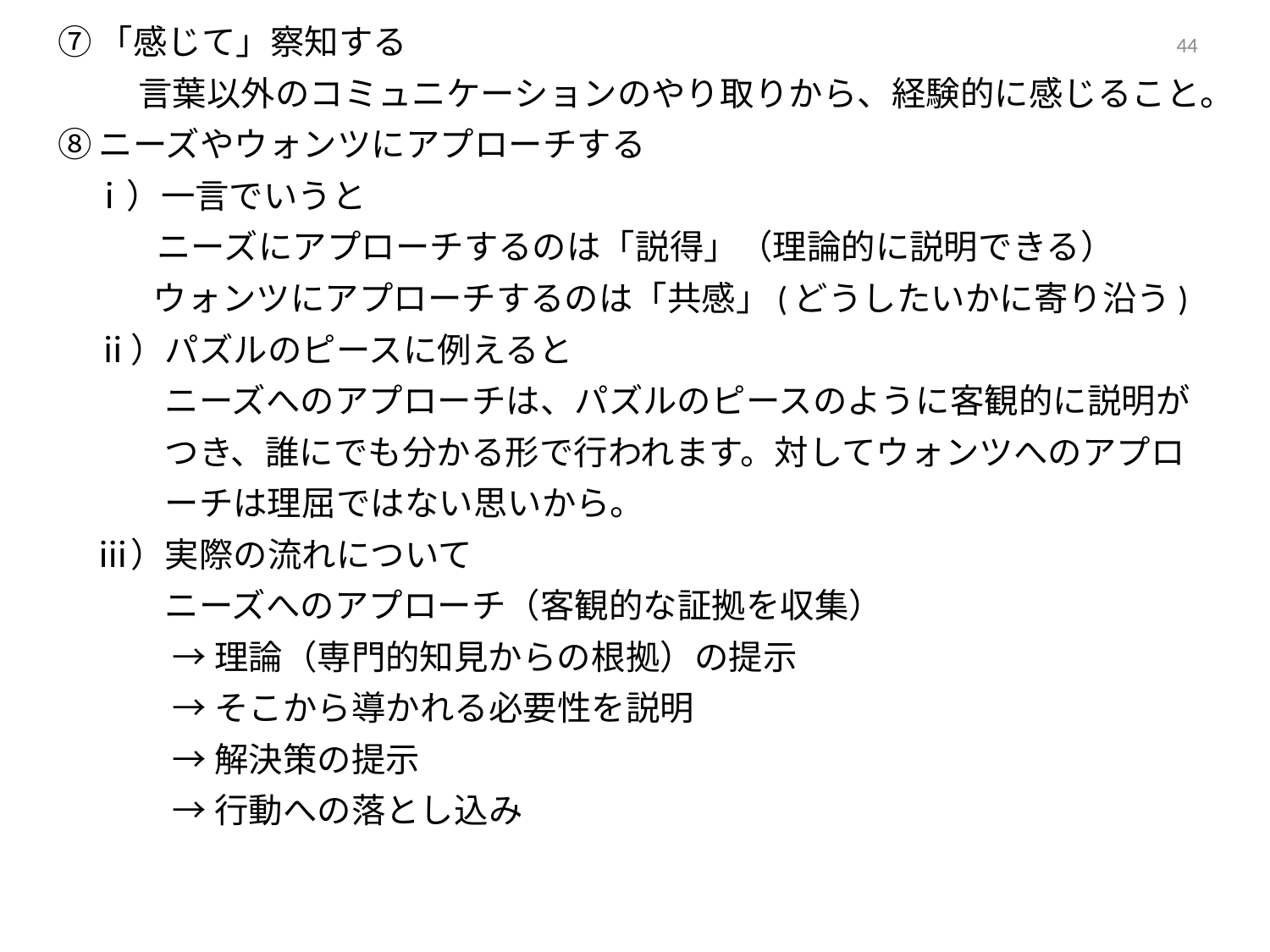

⑦「感じて」察知する
　　　 言葉以外のコミュニケーションのやり取りから、経験的に感じること。
    ⑧ニーズやウォンツにアプローチする
　    ⅰ）一言でいうと
　　        ニーズにアプローチするのは「説得」（理論的に説明できる）
　　　   ウォンツにアプローチするのは「共感」(どうしたいかに寄り沿う)
　　ⅱ）パズルのピースに例えると
　　　　ニーズへのアプローチは、パズルのピースのように客観的に説明が
　　　　つき、誰にでも分かる形で行われます。対してウォンツへのアプロ
　　　　ーチは理屈ではない思いから。
　　ⅲ）実際の流れについて
　　　　ニーズへのアプローチ（客観的な証拠を収集）
　　　　 → 理論（専門的知見からの根拠）の提示
　　　　 → そこから導かれる必要性を説明
　　　　 → 解決策の提示
　　　　 → 行動への落とし込み

44